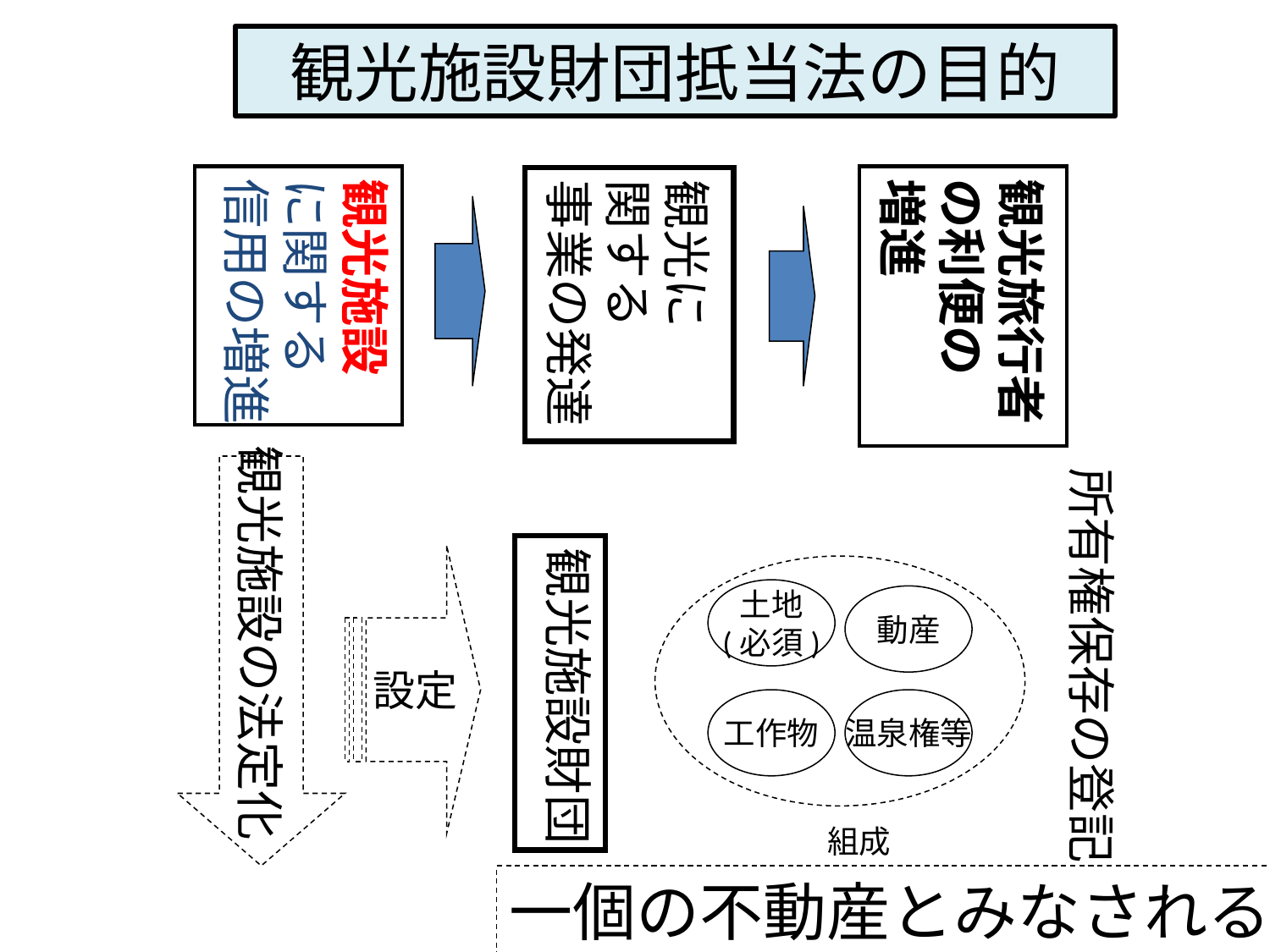

# 観光施設財団抵当法の目的
観光施設
に関する
信用の増進
観光旅行者の利便の
増進
観光に
関する
事業の発達

所有権保存の登記
観光施設の法定化
観光施設財団
設定

土地
(必須)
動産
工作物
温泉権等
組成
一個の不動産とみなされる